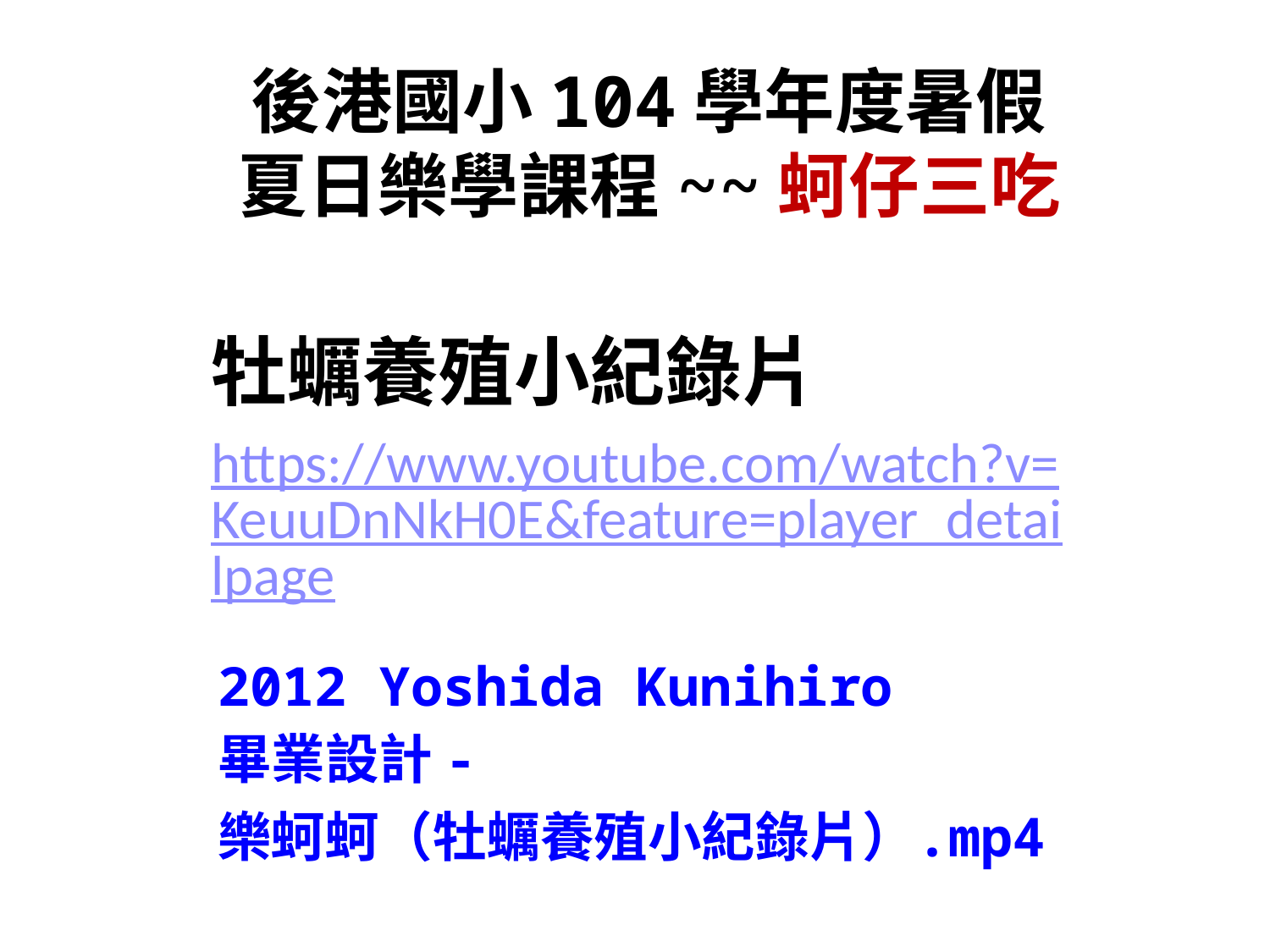

# 後港國小104學年度暑假 夏日樂學課程~~蚵仔三吃
牡蠣養殖小紀錄片
https://www.youtube.com/watch?v=KeuuDnNkH0E&feature=player_detailpage

2012 Yoshida Kunihiro畢業設計 - 樂蚵蚵（牡蠣養殖小紀錄片）.mp4